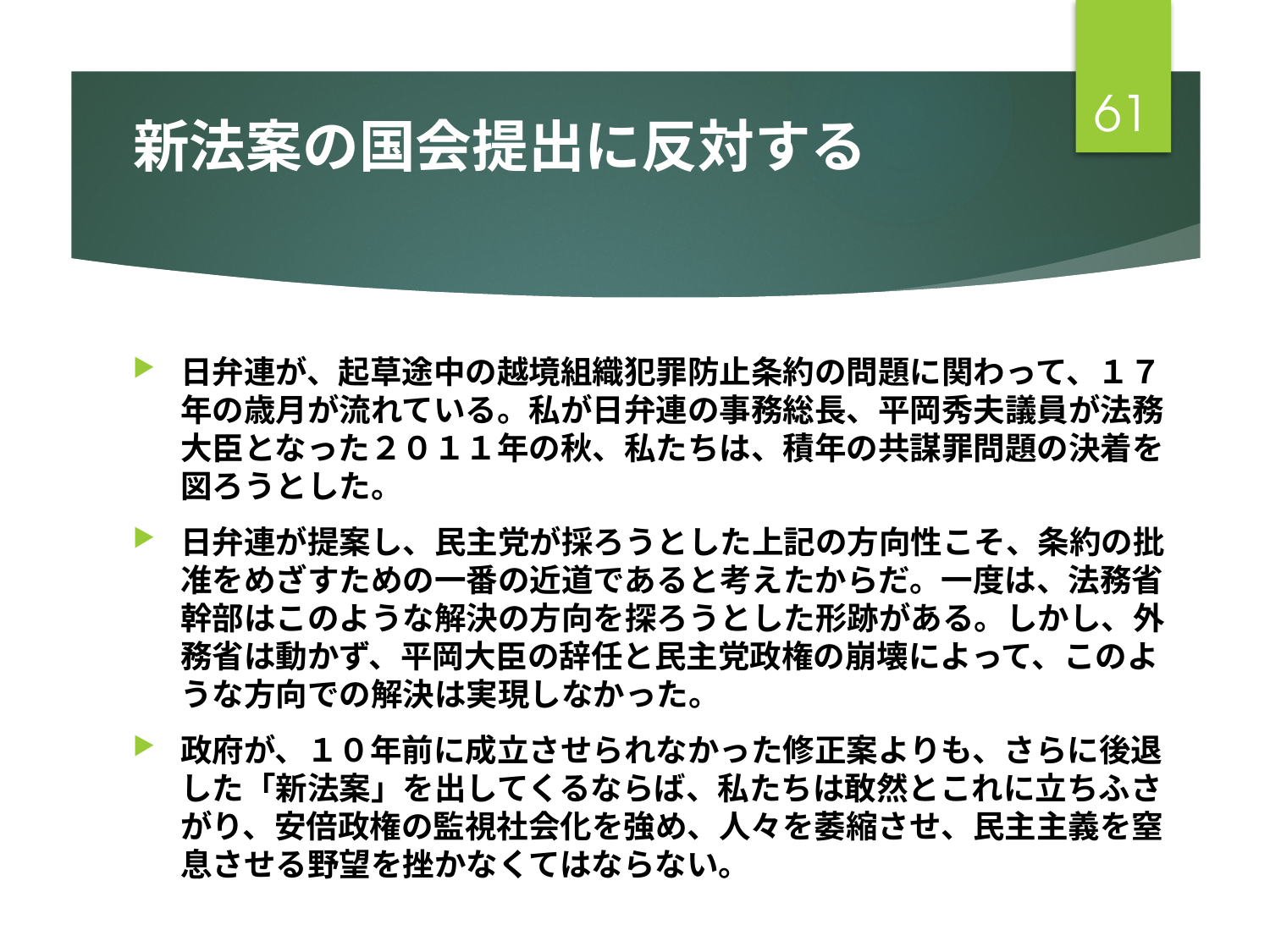

61
# 新法案の国会提出に反対する
日弁連が、起草途中の越境組織犯罪防止条約の問題に関わって、１７年の歳月が流れている。私が日弁連の事務総長、平岡秀夫議員が法務大臣となった２０１１年の秋、私たちは、積年の共謀罪問題の決着を図ろうとした。
日弁連が提案し、民主党が採ろうとした上記の方向性こそ、条約の批准をめざすための一番の近道であると考えたからだ。一度は、法務省幹部はこのような解決の方向を探ろうとした形跡がある。しかし、外務省は動かず、平岡大臣の辞任と民主党政権の崩壊によって、このような方向での解決は実現しなかった。
政府が、１０年前に成立させられなかった修正案よりも、さらに後退した「新法案」を出してくるならば、私たちは敢然とこれに立ちふさがり、安倍政権の監視社会化を強め、人々を萎縮させ、民主主義を窒息させる野望を挫かなくてはならない。